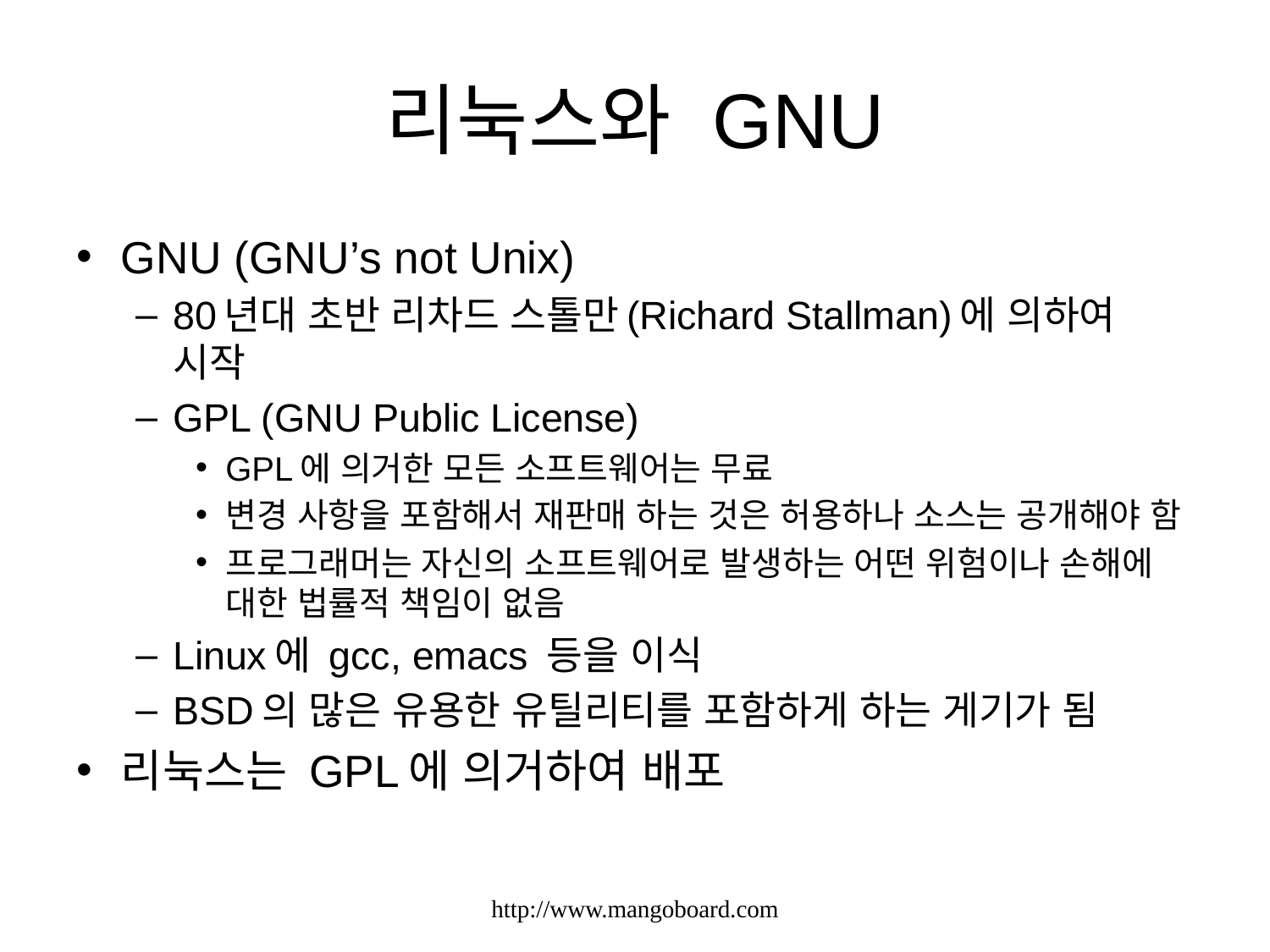

# 리눅스와 GNU
GNU (GNU’s not Unix)
80년대 초반 리차드 스톨만(Richard Stallman)에 의하여 시작
GPL (GNU Public License)
GPL에 의거한 모든 소프트웨어는 무료
변경 사항을 포함해서 재판매 하는 것은 허용하나 소스는 공개해야 함
프로그래머는 자신의 소프트웨어로 발생하는 어떤 위험이나 손해에 대한 법률적 책임이 없음
Linux에 gcc, emacs 등을 이식
BSD의 많은 유용한 유틸리티를 포함하게 하는 게기가 됨
리눅스는 GPL에 의거하여 배포
http://www.mangoboard.com